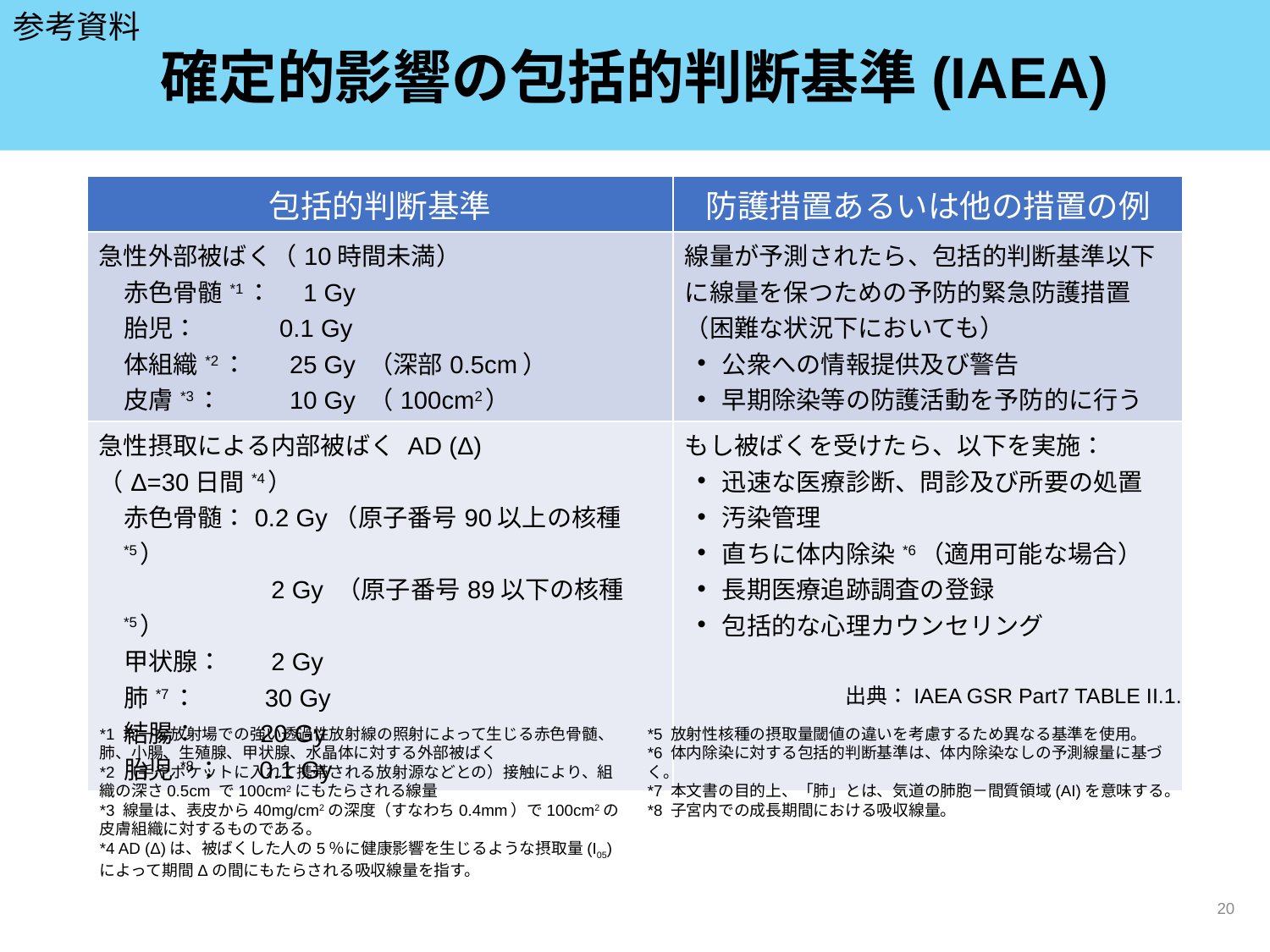

参考資料
# 確定的影響の包括的判断基準(IAEA)
| 包括的判断基準 | 防護措置あるいは他の措置の例 |
| --- | --- |
| 急性外部被ばく（10時間未満） 赤色骨髄\*1：　1 Gy 胎児：　　　0.1 Gy 体組織\*2：　 25 Gy （深部0.5cm） 皮膚\*3：　　 10 Gy （100cm2） | 線量が予測されたら、包括的判断基準以下に線量を保つための予防的緊急防護措置（困難な状況下においても） 公衆への情報提供及び警告 早期除染等の防護活動を予防的に行う |
| 急性摂取による内部被ばく AD (Δ) （Δ=30日間\*4） 赤色骨髄：0.2 Gy（原子番号90以上の核種\*5） 　　　　　 2 Gy （原子番号89以下の核種\*5） 甲状腺：　 2 Gy 肺\*7：　　 30 Gy 結腸：　　 20 Gy 胎児\*8：　 0.1 Gy | もし被ばくを受けたら、以下を実施： 迅速な医療診断、問診及び所要の処置 汚染管理 直ちに体内除染\*6（適用可能な場合） 長期医療追跡調査の登録 包括的な心理カウンセリング |
出典：IAEA GSR Part7 TABLE II.1.
*1 均一な放射場での強い透過性放射線の照射によって生じる赤色骨髄、肺、小腸、生殖腺、甲状腺、水晶体に対する外部被ばく
*2 （手やポケットに入れて携帯される放射源などとの）接触により、組織の深さ0.5cm で100cm2にもたらされる線量
*3 線量は、表皮から40mg/cm2の深度（すなわち0.4mm）で100cm2の皮膚組織に対するものである。
*4 AD (Δ)は、被ばくした人の5％に健康影響を生じるような摂取量(I05)によって期間Δの間にもたらされる吸収線量を指す。
*5 放射性核種の摂取量閾値の違いを考慮するため異なる基準を使用。
*6 体内除染に対する包括的判断基準は、体内除染なしの予測線量に基づく。
*7 本文書の目的上、「肺」とは、気道の肺胞－間質領域(AI)を意味する。
*8 子宮内での成長期間における吸収線量。
20